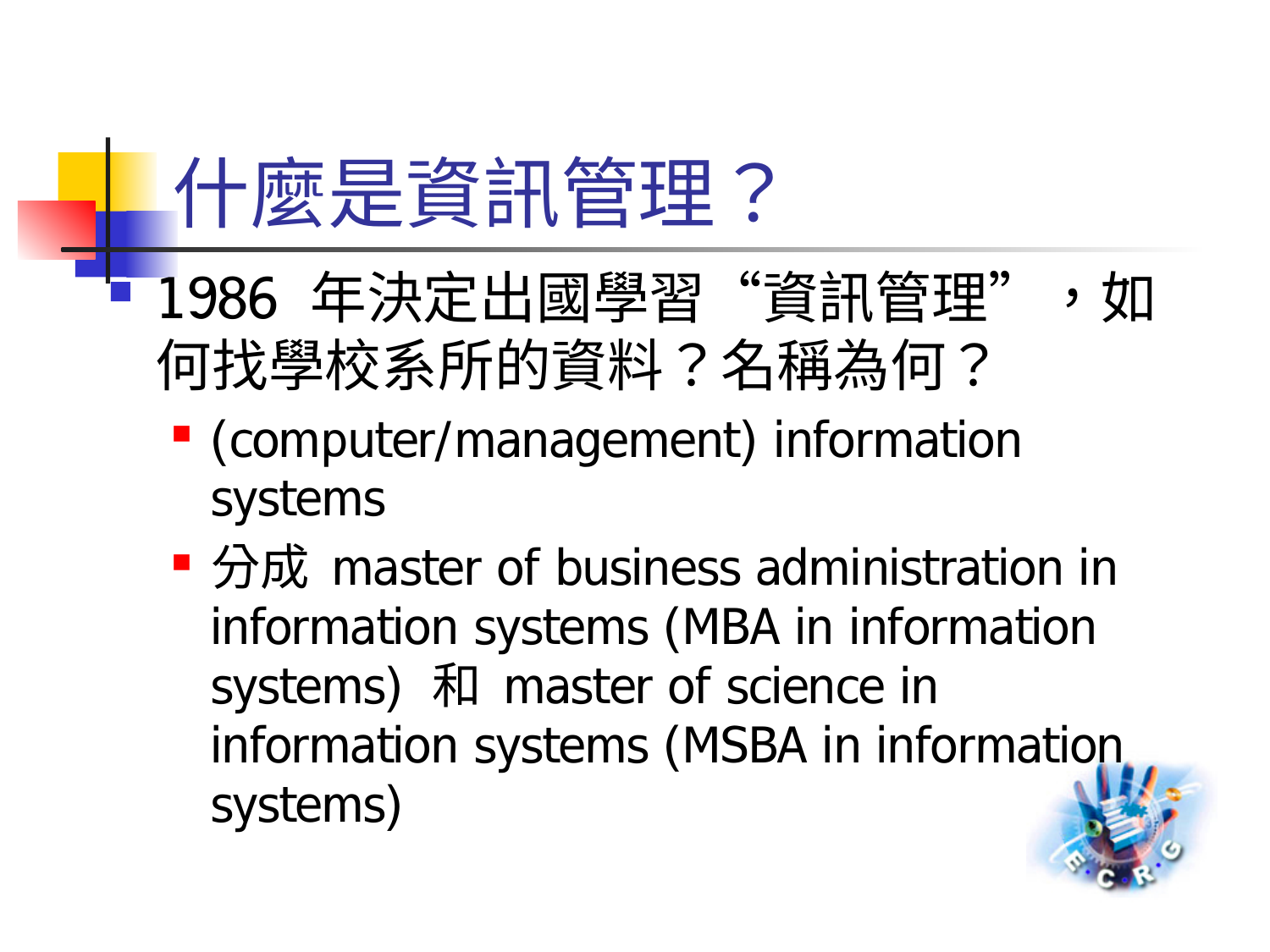

# 什麼是資訊管理？
1986 年決定出國學習“資訊管理”，如何找學校系所的資料？名稱為何？
(computer/management) information systems
分成 master of business administration in information systems (MBA in information systems) 和 master of science in information systems (MSBA in information systems)